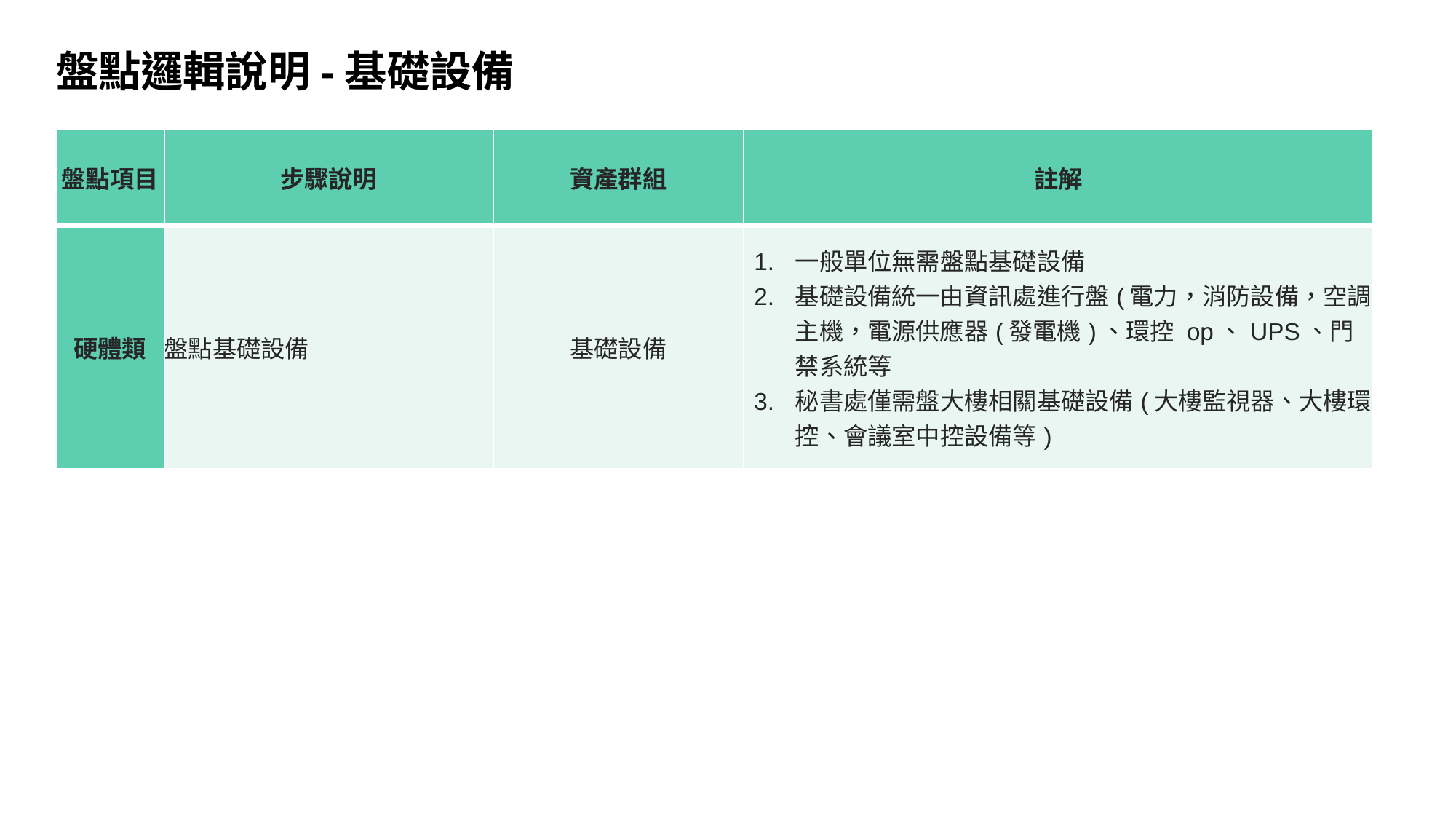

盤點邏輯說明-基礎設備
| 盤點項目 | 步驟說明 | 資產群組 | 註解 |
| --- | --- | --- | --- |
| 硬體類 | 盤點基礎設備 | 基礎設備 | 一般單位無需盤點基礎設備 基礎設備統一由資訊處進行盤(電力，消防設備，空調主機，電源供應器(發電機)、環控 op、UPS、門禁系統等 秘書處僅需盤大樓相關基礎設備(大樓監視器、大樓環控、會議室中控設備等) |